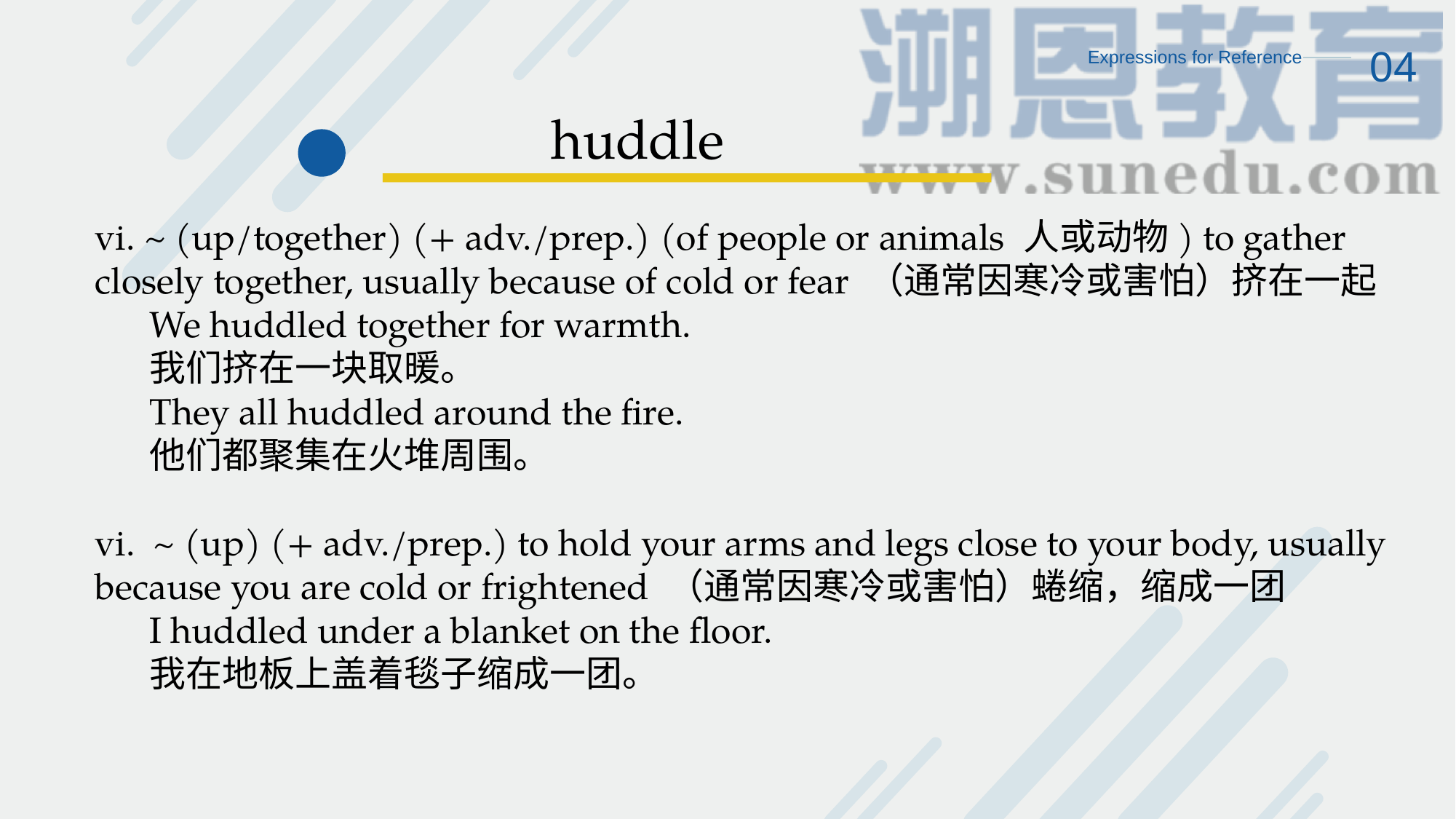

04
Expressions for Reference
huddle

vi. ~ (up/together) (+ adv./prep.) (of people or animals 人或动物) to gather closely together, usually because of cold or fear （通常因寒冷或害怕）挤在一起
We huddled together for warmth.
我们挤在一块取暖。
They all huddled around the fire.
他们都聚集在火堆周围。

vi.  ~ (up) (+ adv./prep.) to hold your arms and legs close to your body, usually because you are cold or frightened （通常因寒冷或害怕）蜷缩，缩成一团
I huddled under a blanket on the floor.
我在地板上盖着毯子缩成一团。